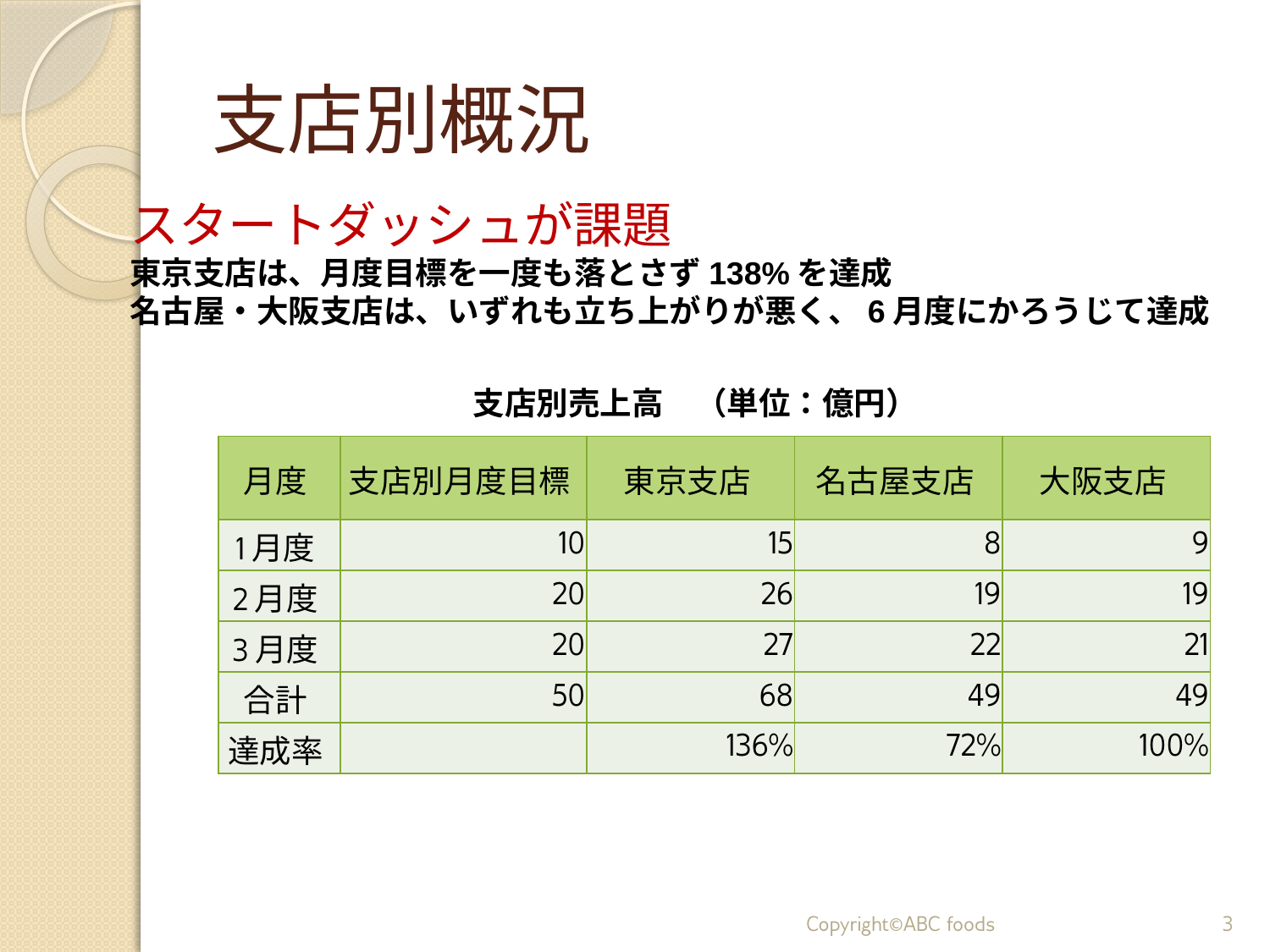

# 支店別概況
スタートダッシュが課題
東京支店は、月度目標を一度も落とさず138%を達成
名古屋・大阪支店は、いずれも立ち上がりが悪く、6月度にかろうじて達成
支店別売上高　（単位：億円）
| 月度 | 支店別月度目標 | 東京支店 | 名古屋支店 | 大阪支店 |
| --- | --- | --- | --- | --- |
| 1月度 | 10 | 15 | 8 | 9 |
| 2月度 | 20 | 26 | 19 | 19 |
| 3月度 | 20 | 27 | 22 | 21 |
| 合計 | 50 | 68 | 49 | 49 |
| 達成率 |  | 136% | 72% | 100% |
Copyright©ABC foods
3